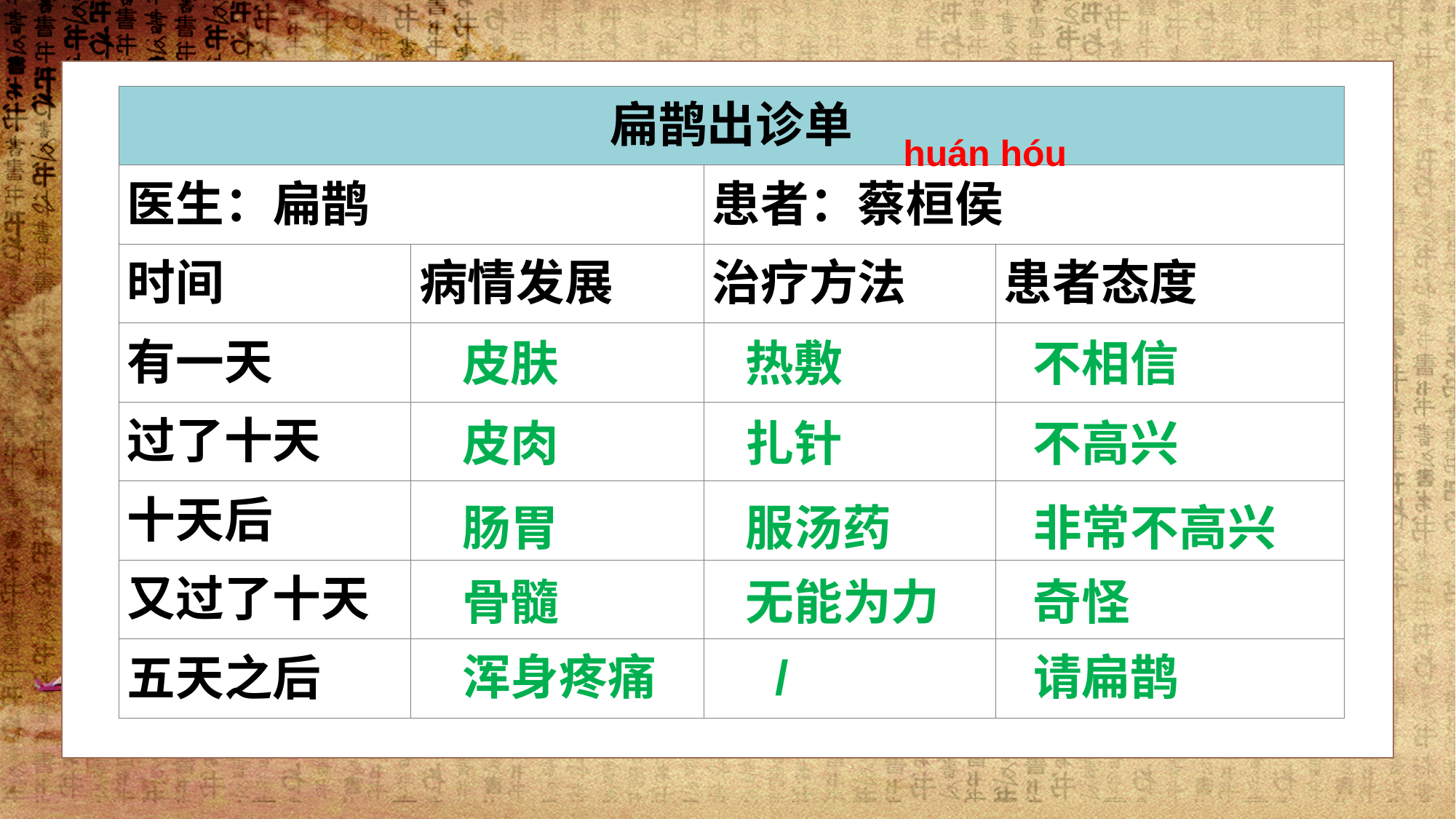

| 扁鹊出诊单 |  |  |  |
| --- | --- | --- | --- |
| 医生：扁鹊 |  | 患者：蔡桓侯 |  |
| 时间 | 病情发展 | 治疗方法 | 患者态度 |
| 有一天 |  |  |  |
| 过了十天 |  |  |  |
| 十天后 |  |  |  |
| 又过了十天 |  |  |  |
| 五天之后 |  |  |  |
huán hóu
皮肤
热敷
不相信
皮肉
扎针
不高兴
肠胃
服汤药
非常不高兴
骨髓
无能为力
奇怪
浑身疼痛
/
请扁鹊